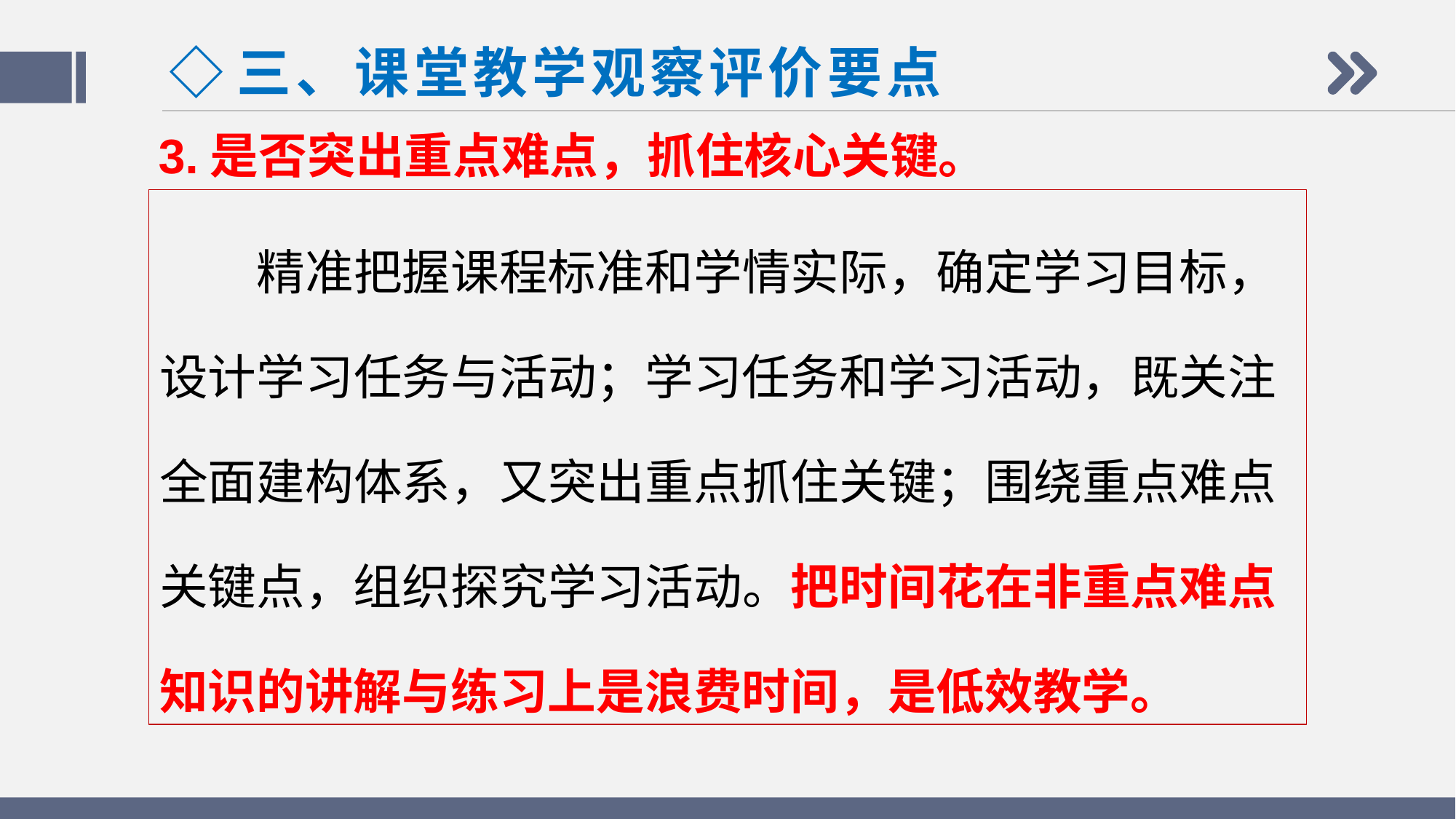

◇三、课堂教学观察评价要点
3.是否突出重点难点，抓住核心关键。
精准把握课程标准和学情实际，确定学习目标，设计学习任务与活动；学习任务和学习活动，既关注全面建构体系，又突出重点抓住关键；围绕重点难点关键点，组织探究学习活动。把时间花在非重点难点知识的讲解与练习上是浪费时间，是低效教学。